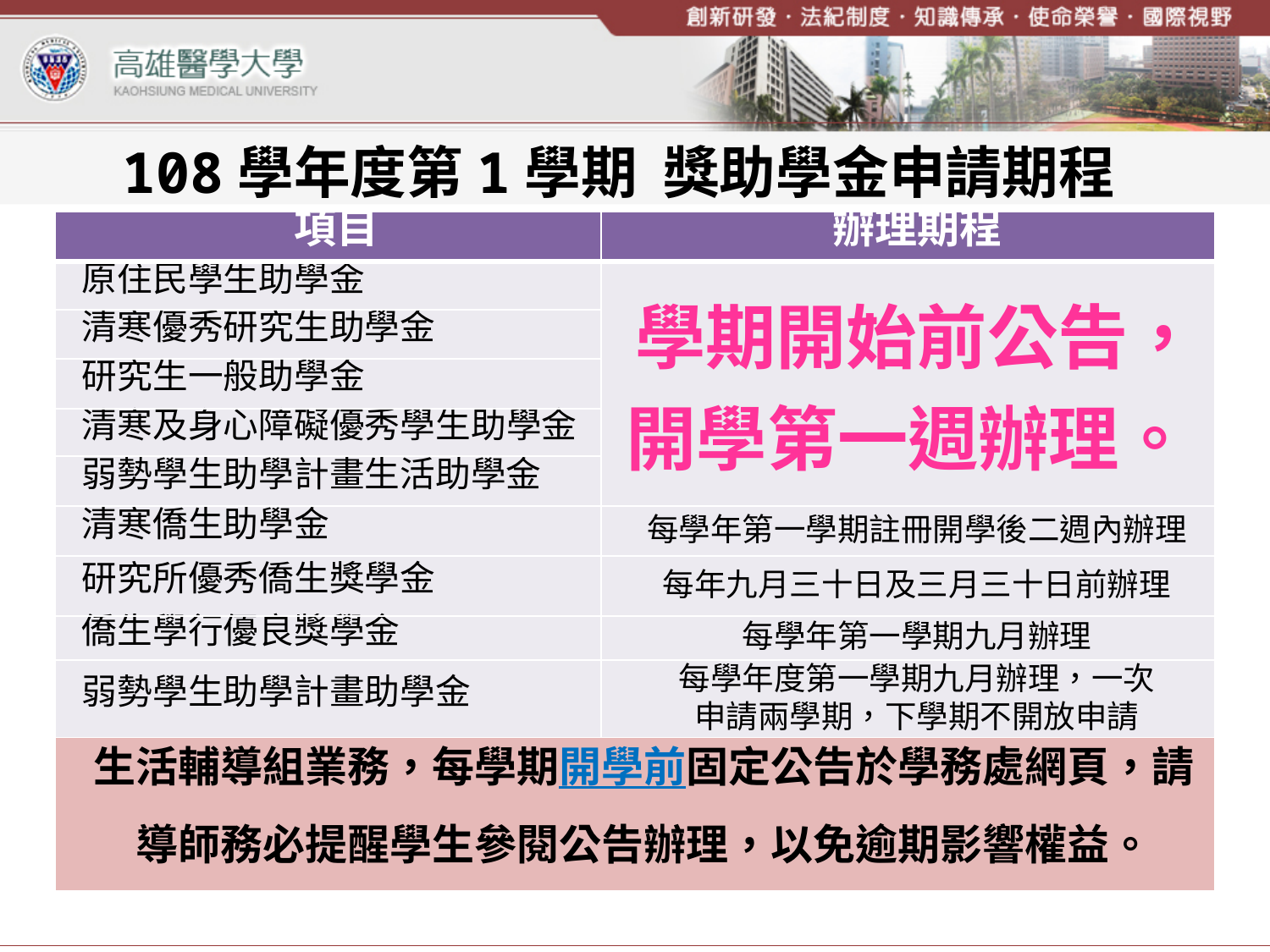

108學年度第1學期  獎助學金申請期程
| 項目 | 辦理期程 |
| --- | --- |
| 原住民學生助學金 | 學期開始前公告，開學第一週辦理。 |
| 清寒優秀研究生助學金 |  |
| 研究生一般助學金 |  |
| 清寒及身心障礙優秀學生助學金 |  |
| 弱勢學生助學計畫生活助學金 |  |
| 清寒僑生助學金 | 每學年第一學期註冊開學後二週內辦理 |
| 研究所優秀僑生獎學金 | 每年九月三十日及三月三十日前辦理 |
| 僑生學行優良獎學金 | 每學年第一學期九月辦理 |
| 弱勢學生助學計畫助學金 | 每學年度第一學期九月辦理，一次 申請兩學期，下學期不開放申請 |
| 生活輔導組業務，每學期開學前固定公告於學務處網頁，請 導師務必提醒學生參閱公告辦理，以免逾期影響權益。 |  |